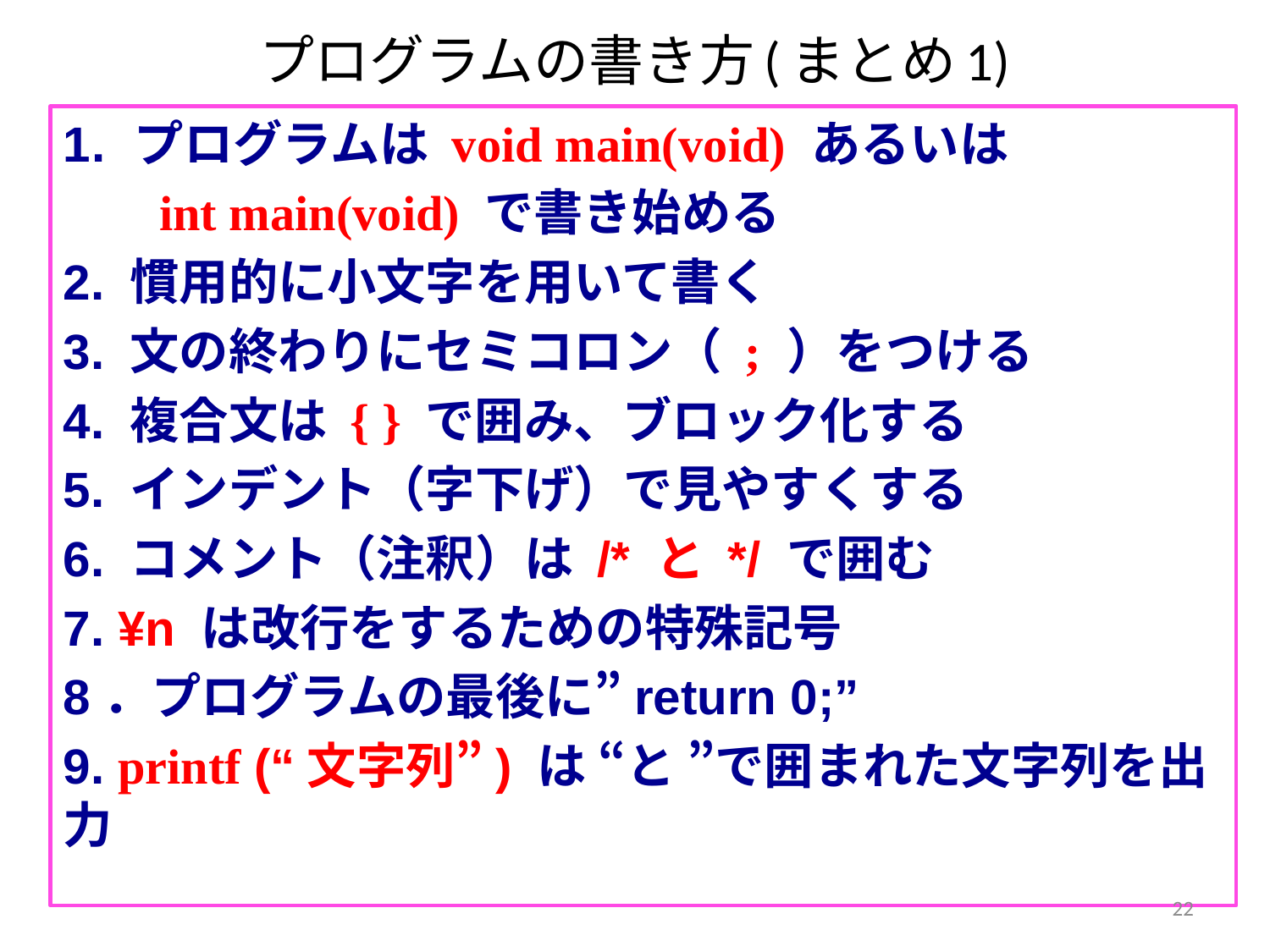

# プログラムの書き方(まとめ1)
プログラムは void main(void) あるいは
       int main(void) で書き始める
2. 慣用的に小文字を用いて書く
3. 文の終わりにセミコロン（ ; ）をつける
4. 複合文は { } で囲み、ブロック化する
5. インデント（字下げ）で見やすくする
6. コメント（注釈）は /* と */ で囲む
7. ¥n は改行をするための特殊記号
8．プログラムの最後に”return 0;”
9. printf (“文字列”) は “と ”で囲まれた文字列を出力

22